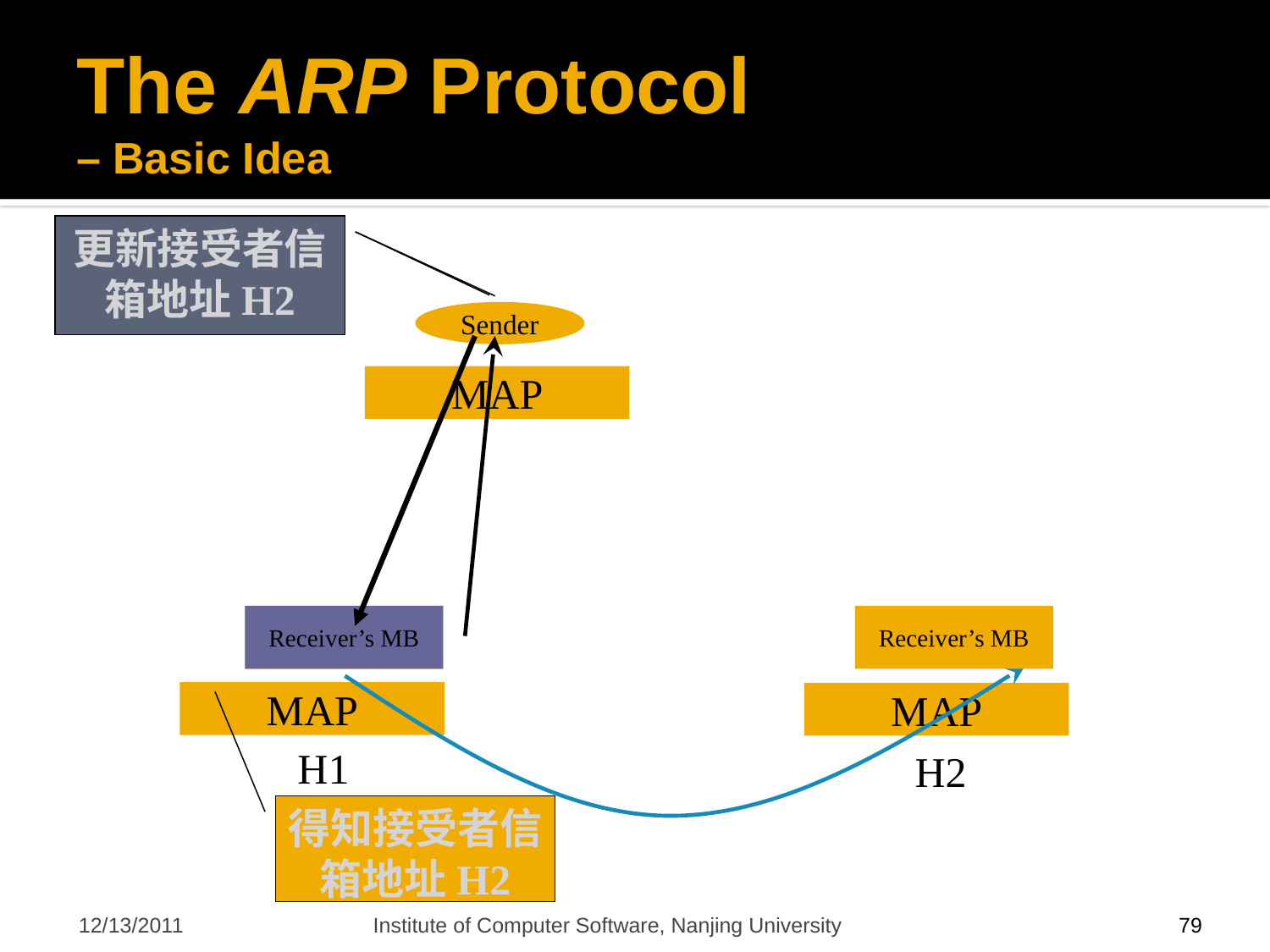

# The ARP Protocol – Basic Idea
存有接受者信箱地址H1
更新接受者信箱地址H2
Sender

MAP
Receiver’s MB
Receiver’s MB
Receiver’s MB

MAP
MAP
H1
H2
得知接受者信箱地址H2
79
12/13/2011
Institute of Computer Software, Nanjing University
79